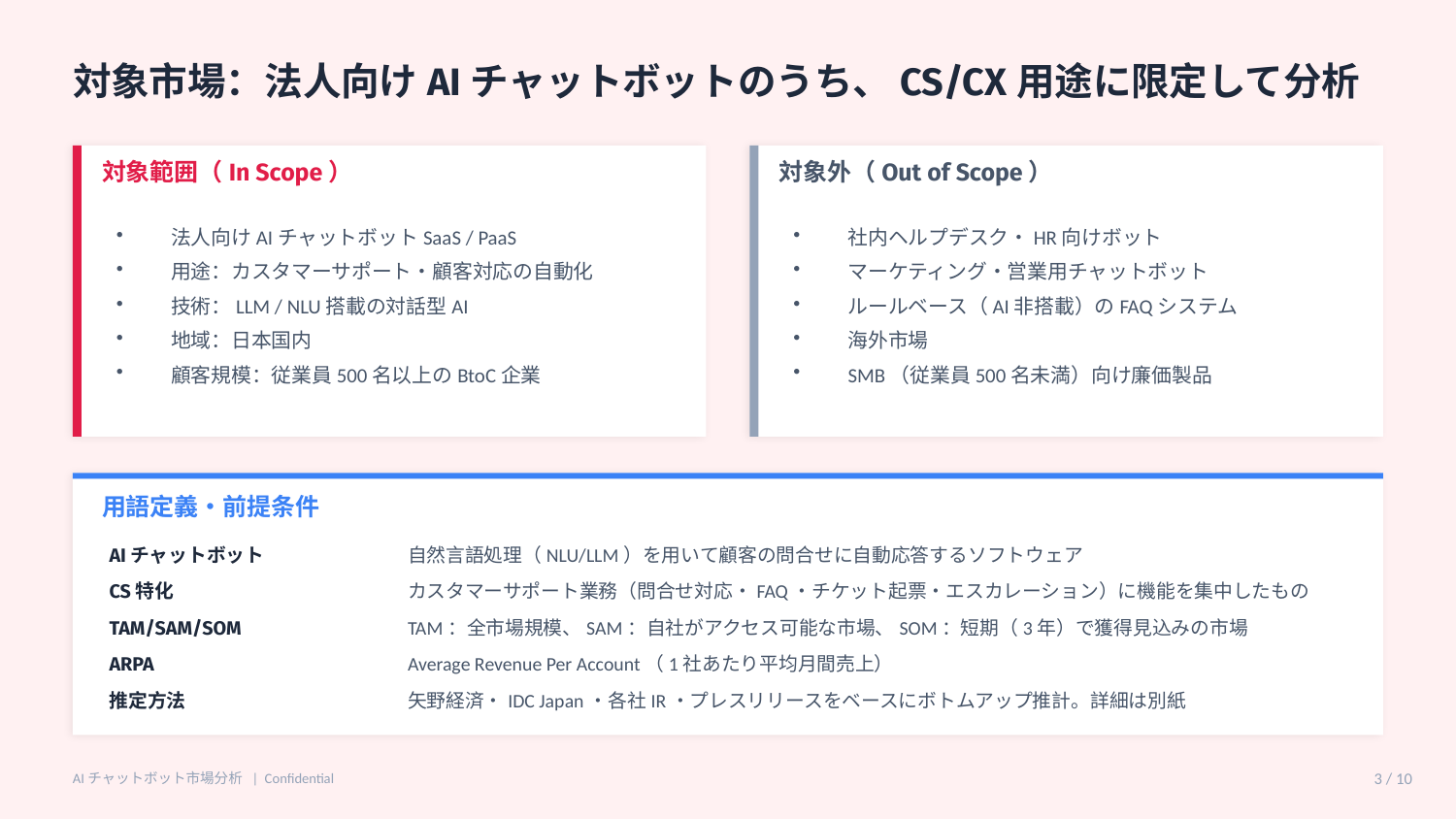

対象市場：法人向けAIチャットボットのうち、CS/CX用途に限定して分析

対象範囲（In Scope）
対象外（Out of Scope）
法人向けAIチャットボットSaaS / PaaS
用途：カスタマーサポート・顧客対応の自動化
技術：LLM / NLU搭載の対話型AI
地域：日本国内
顧客規模：従業員500名以上のBtoC企業
社内ヘルプデスク・HR向けボット
マーケティング・営業用チャットボット
ルールベース（AI非搭載）のFAQシステム
海外市場
SMB（従業員500名未満）向け廉価製品

用語定義・前提条件
AIチャットボット
自然言語処理（NLU/LLM）を用いて顧客の問合せに自動応答するソフトウェア
CS特化
カスタマーサポート業務（問合せ対応・FAQ・チケット起票・エスカレーション）に機能を集中したもの
TAM/SAM/SOM
TAM：全市場規模、SAM：自社がアクセス可能な市場、SOM：短期（3年）で獲得見込みの市場
ARPA
Average Revenue Per Account（1社あたり平均月間売上）
推定方法
矢野経済・IDC Japan・各社IR・プレスリリースをベースにボトムアップ推計。詳細は別紙
AIチャットボット市場分析  |  Confidential
3 / 10